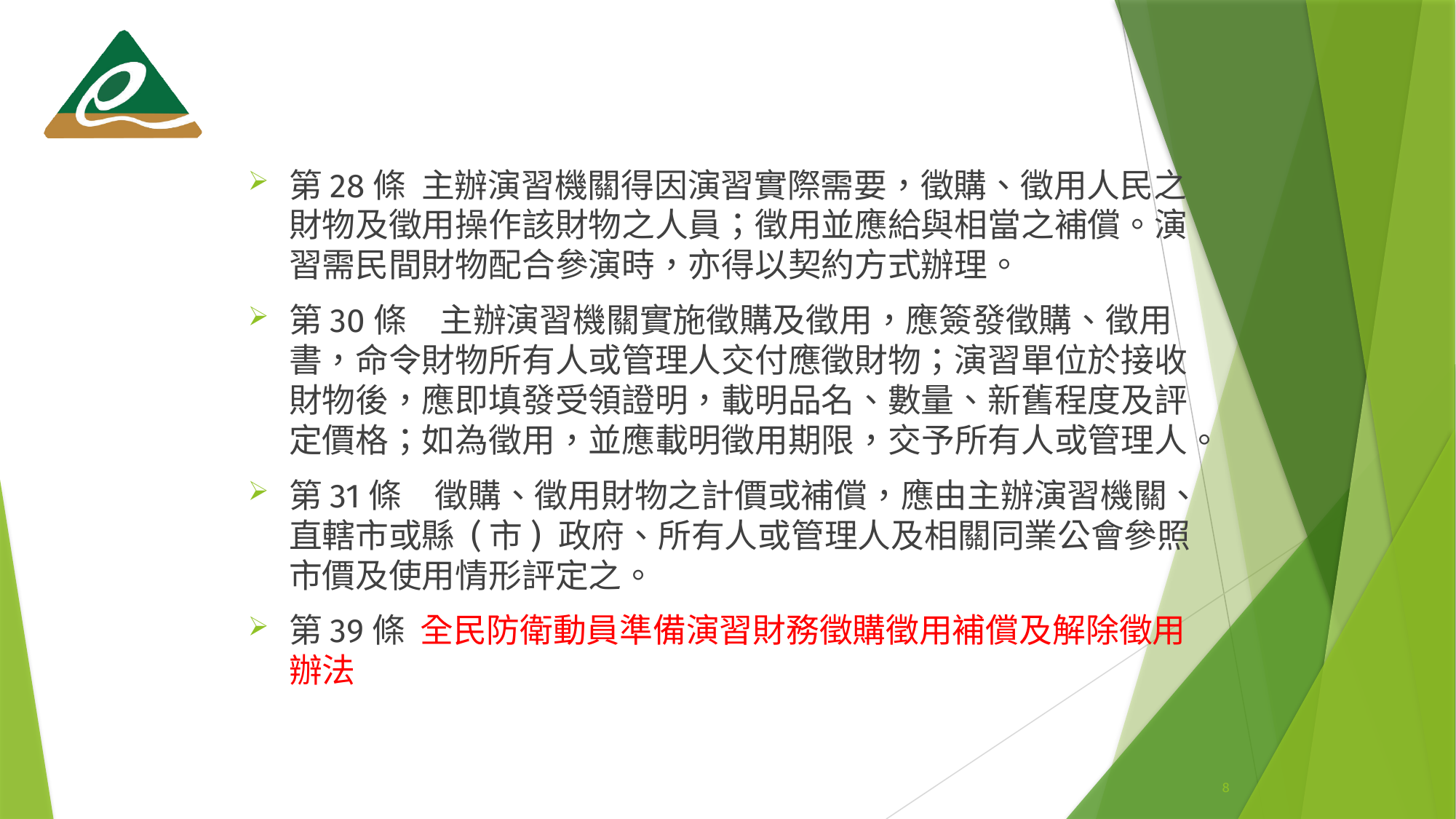

第28條  主辦演習機關得因演習實際需要，徵購、徵用人民之財物及徵用操作該財物之人員；徵用並應給與相當之補償。演習需民間財物配合參演時，亦得以契約方式辦理。
第30條　主辦演習機關實施徵購及徵用，應簽發徵購、徵用書，命令財物所有人或管理人交付應徵財物；演習單位於接收財物後，應即填發受領證明，載明品名、數量、新舊程度及評定價格；如為徵用，並應載明徵用期限，交予所有人或管理人。
第31條　徵購、徵用財物之計價或補償，應由主辦演習機關、直轄市或縣 (市) 政府、所有人或管理人及相關同業公會參照市價及使用情形評定之。
第39條  全民防衛動員準備演習財務徵購徵用補償及解除徵用辦法
8